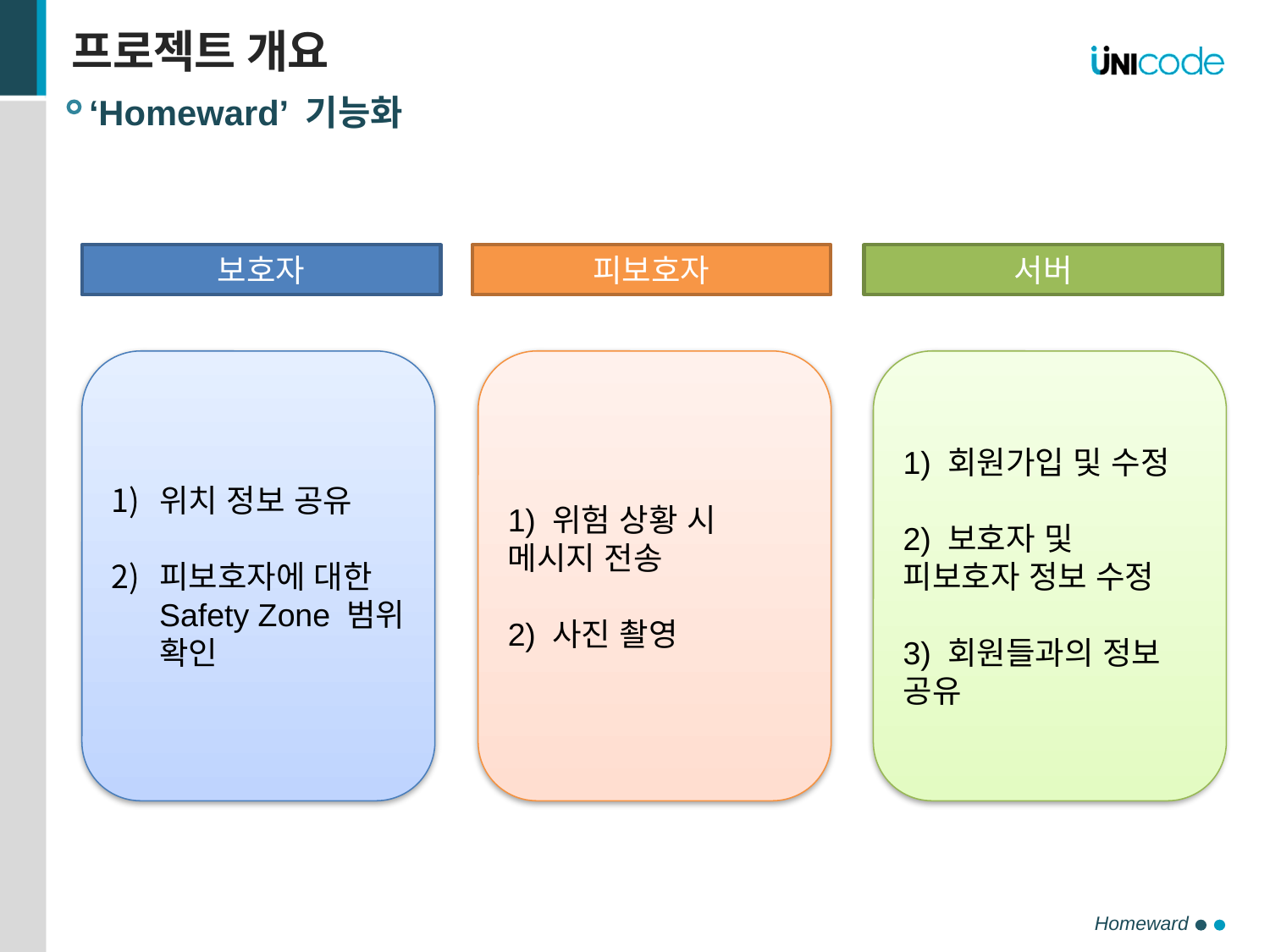

# 프로젝트 개요
‘Homeward’ 기능화
보호자
피보호자
서버
위치 정보 공유

피보호자에 대한 Safety Zone 범위 확인
1) 위험 상황 시 메시지 전송

2) 사진 촬영
1) 회원가입 및 수정

2) 보호자 및 피보호자 정보 수정

3) 회원들과의 정보 공유
Homeward